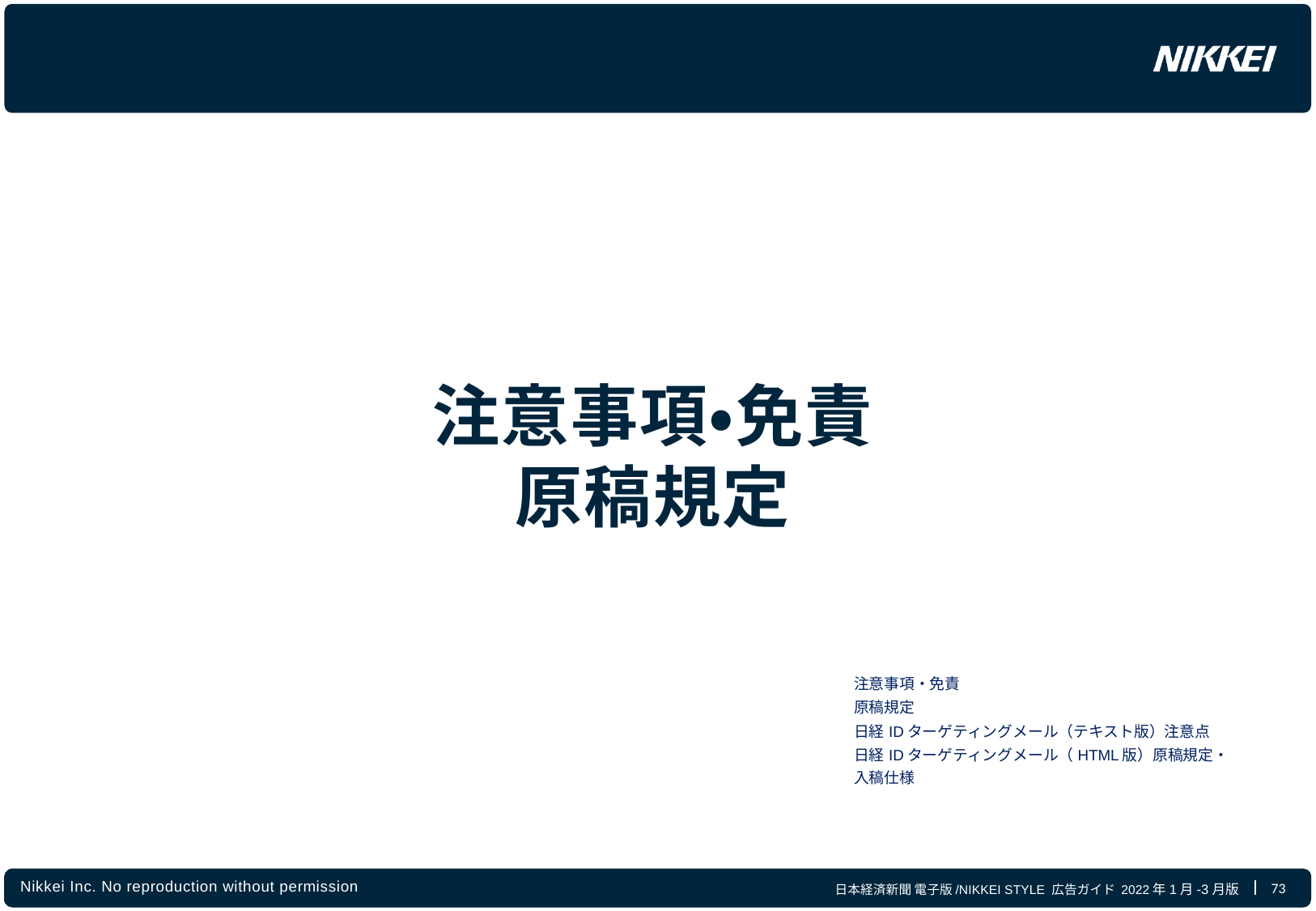

注意事項・免責
原稿規定
| 注意事項・免責 |
| --- |
| 原稿規定 |
| 日経IDターゲティングメール（テキスト版）注意点 |
| 日経IDターゲティングメール（HTML版）原稿規定・入稿仕様 |